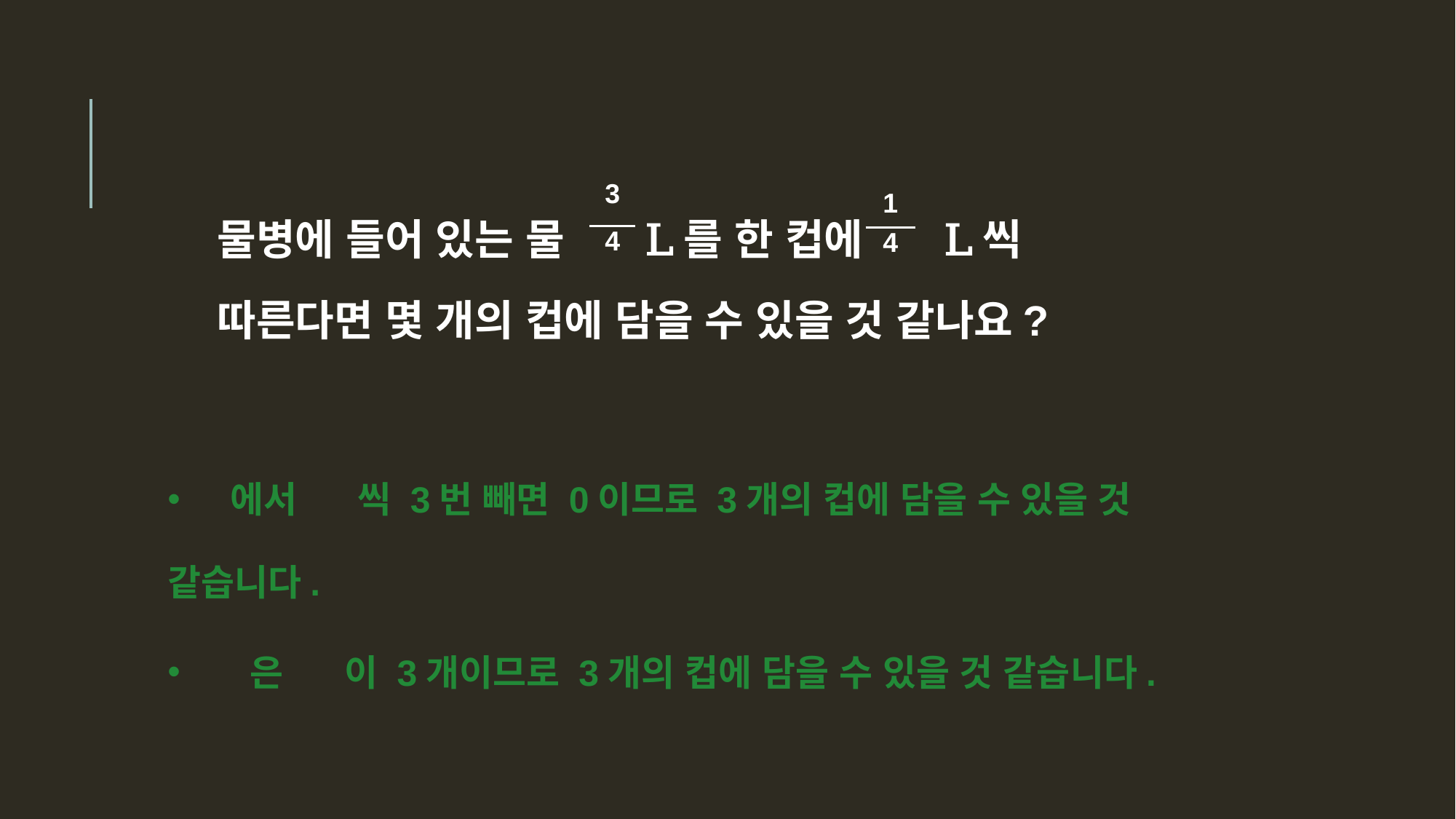

| 3 |
| --- |
| 4 |
물병에 들어 있는 물      L를 한 컵에      L씩 따른다면 몇 개의 컵에 담을 수 있을 것 같나요?
| 1 |
| --- |
| 4 |
     에서      씩 3번 빼면 0이므로 3개의 컵에 담을 수 있을 것 같습니다.
      은      이 3개이므로 3개의 컵에 담을 수 있을 것 같습니다.